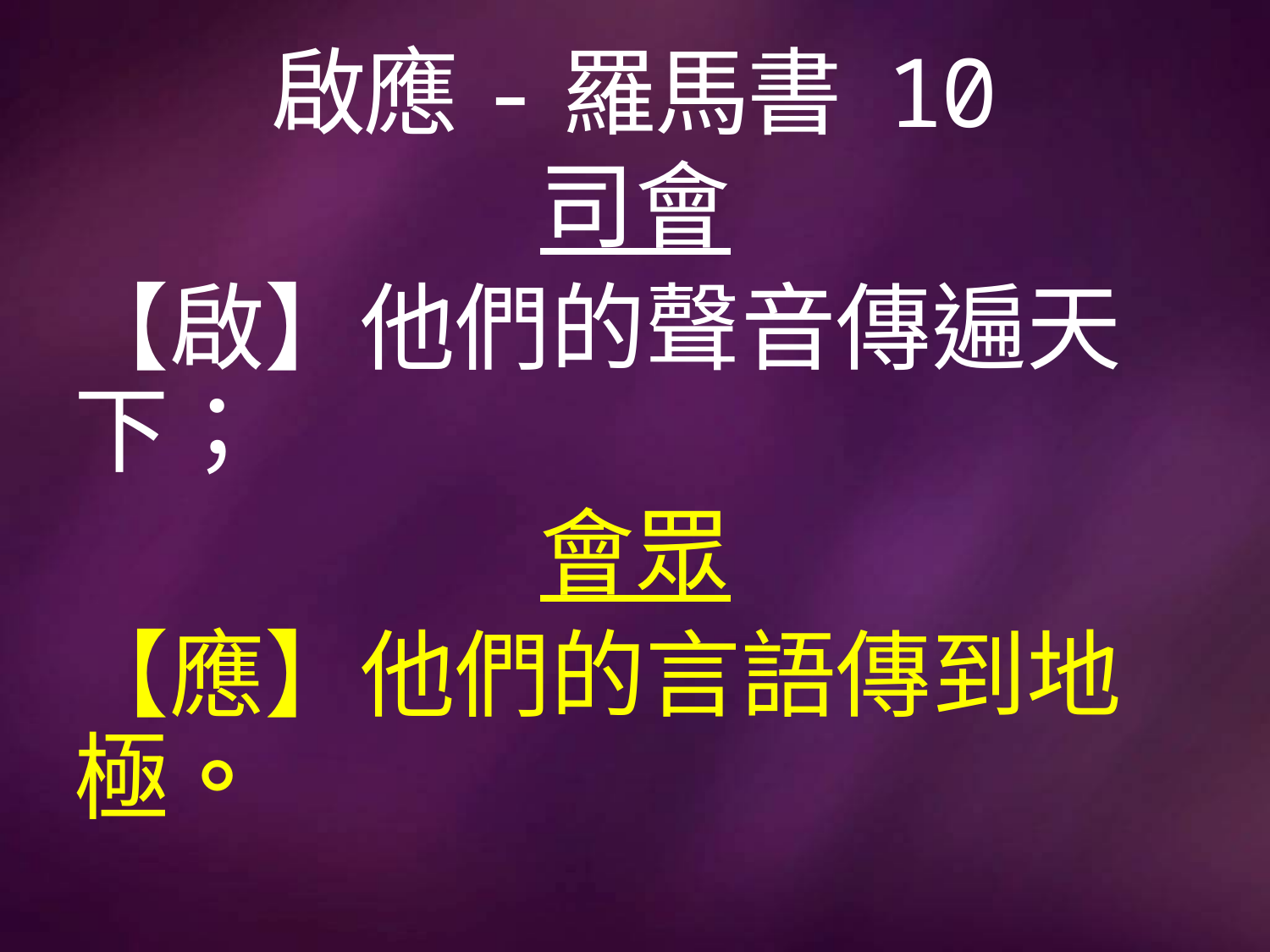

# 啟應-羅馬書 10
司會
【啟】他們的聲音傳遍天下；
會眾
【應】他們的言語傳到地極。